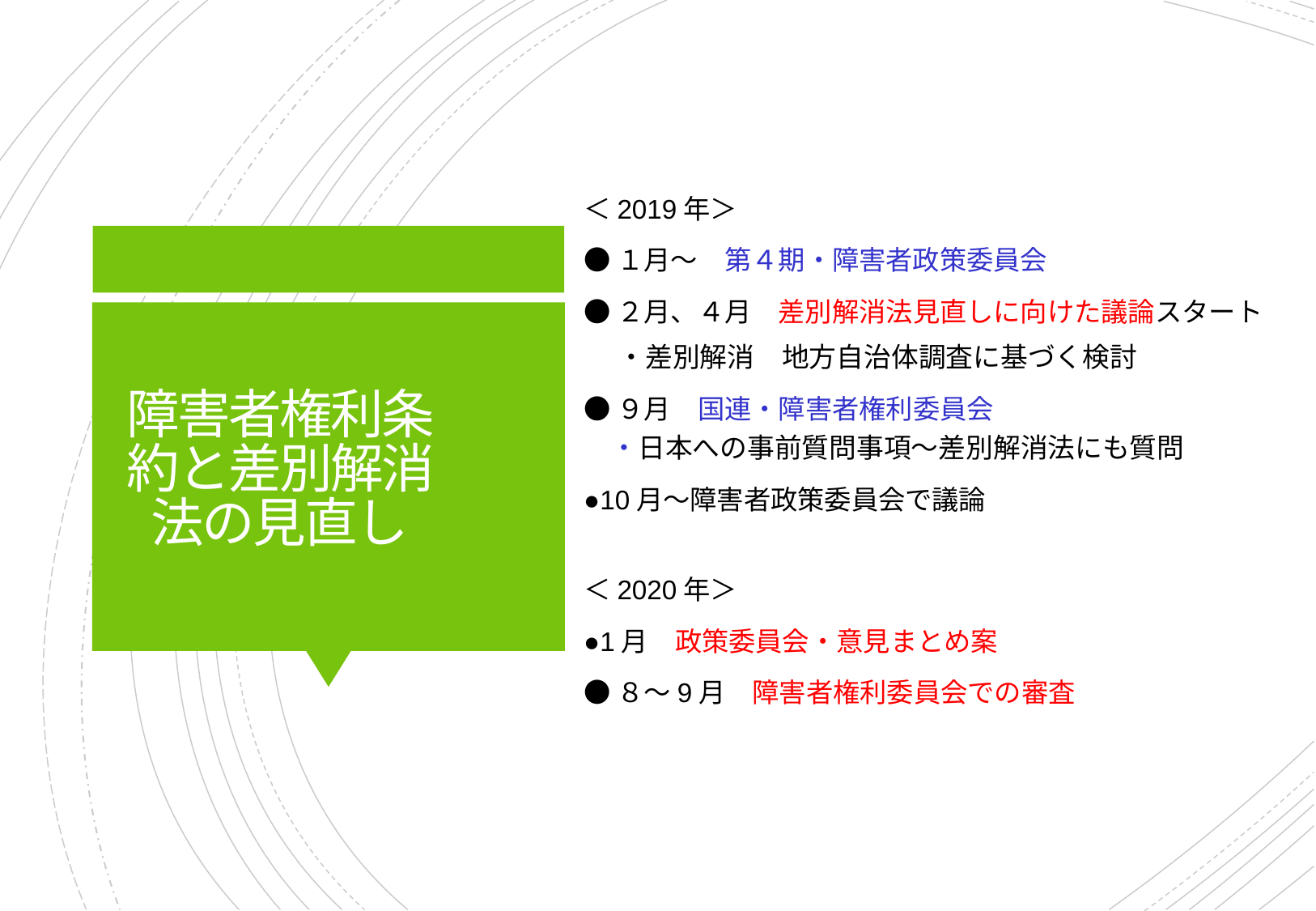

＜2019年＞
●１月〜　第４期・障害者政策委員会
●２月、４月　差別解消法見直しに向けた議論スタート
・差別解消　地方自治体調査に基づく検討
●９月　国連・障害者権利委員会
　・日本への事前質問事項〜差別解消法にも質問
●10月〜障害者政策委員会で議論
＜2020年＞
●1月　政策委員会・意見まとめ案
●８〜9月　障害者権利委員会での審査
# 障害者権利条約と差別解消法の見直し